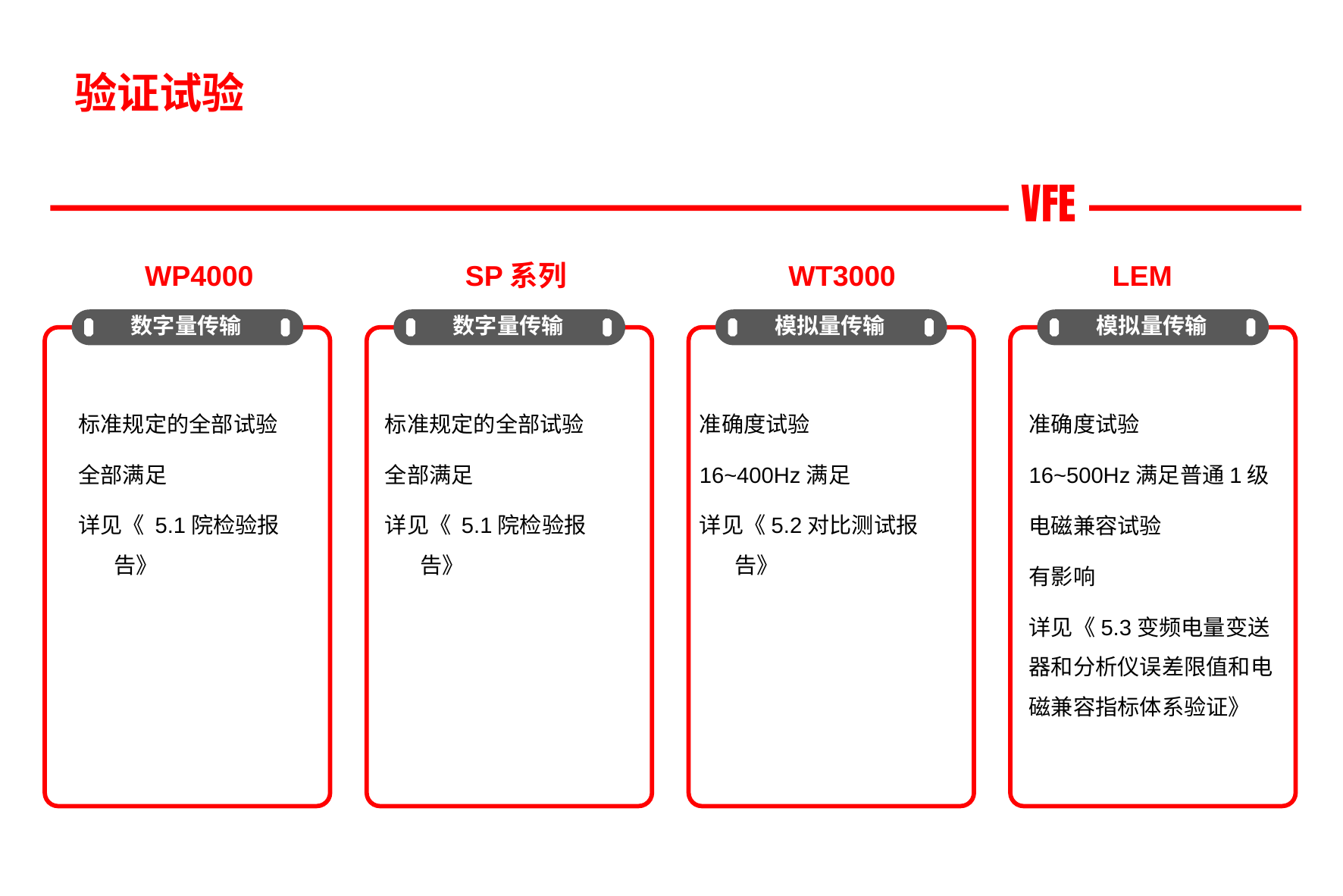

# 验证试验
VFE

WP4000
SP系列
WT3000
LEM
数字量传输

数字量传输

模拟量传输

模拟量传输

标准规定的全部试验
全部满足
详见《 5.1院检验报告》
标准规定的全部试验
全部满足
详见《 5.1院检验报告》
准确度试验
16~400Hz满足
详见《5.2对比测试报告》
准确度试验
16~500Hz满足普通1级
电磁兼容试验
有影响
详见《5.3变频电量变送器和分析仪误差限值和电磁兼容指标体系验证》